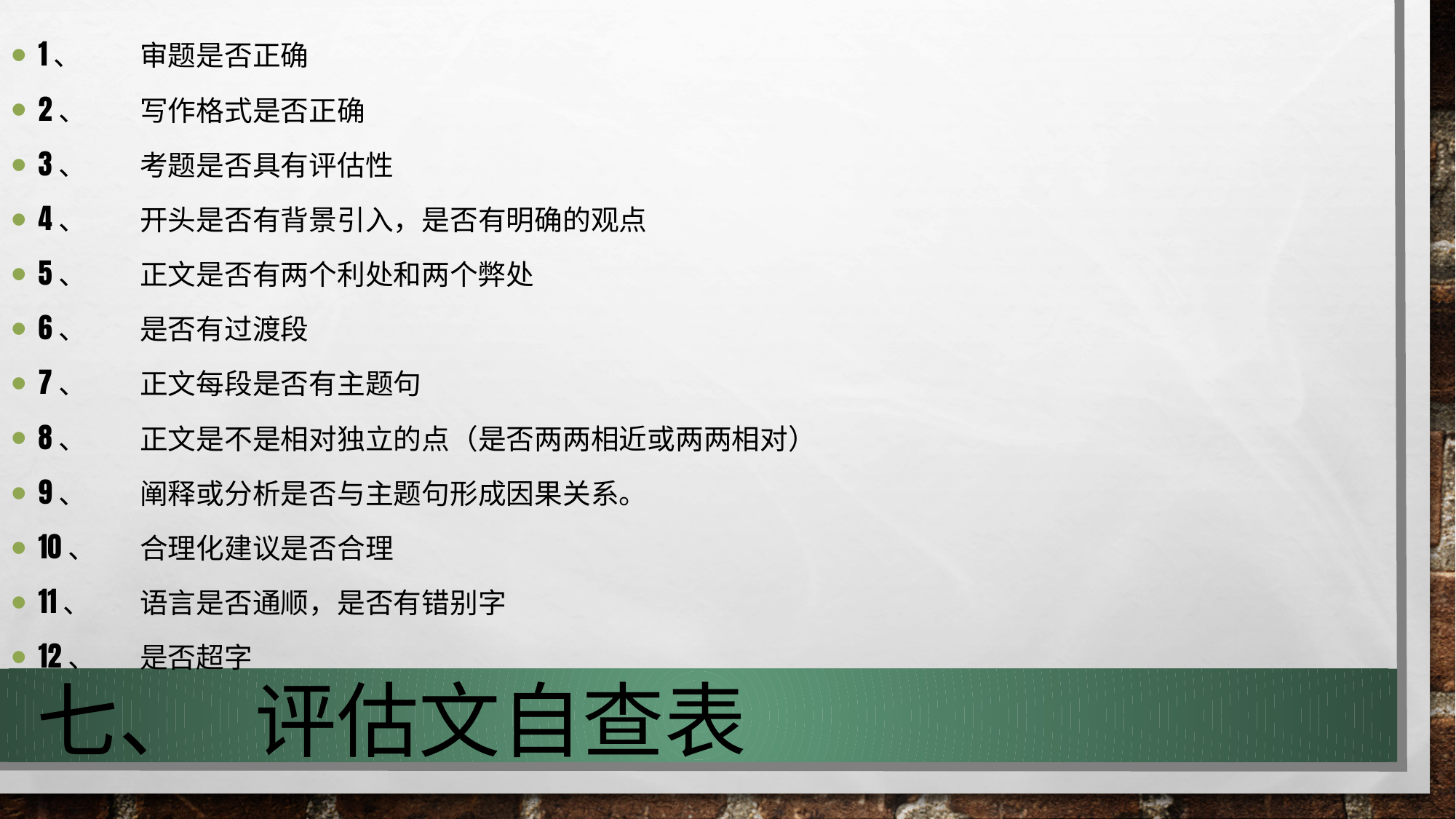

1、	审题是否正确
2、	写作格式是否正确
3、	考题是否具有评估性
4、	开头是否有背景引入，是否有明确的观点
5、	正文是否有两个利处和两个弊处
6、	是否有过渡段
7、	正文每段是否有主题句
8、	正文是不是相对独立的点（是否两两相近或两两相对）
9、	阐释或分析是否与主题句形成因果关系。
10、	合理化建议是否合理
11、	语言是否通顺，是否有错别字
12、	是否超字

# 七、	评估文自查表